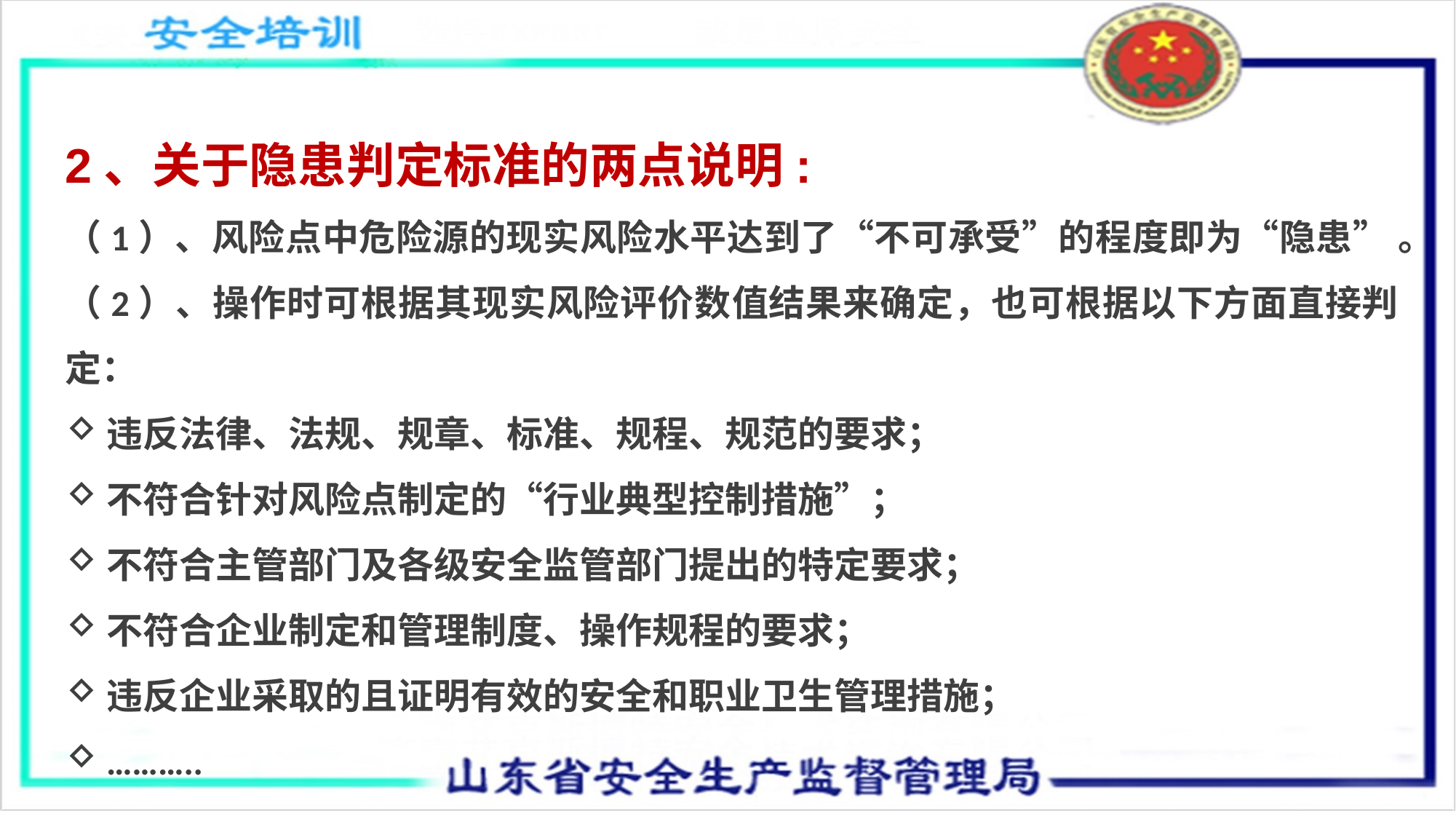

2、关于隐患判定标准的两点说明:
（1）、风险点中危险源的现实风险水平达到了“不可承受”的程度即为“隐患” 。
（2）、操作时可根据其现实风险评价数值结果来确定，也可根据以下方面直接判定：
违反法律、法规、规章、标准、规程、规范的要求；
不符合针对风险点制定的“行业典型控制措施”；
不符合主管部门及各级安全监管部门提出的特定要求；
不符合企业制定和管理制度、操作规程的要求；
违反企业采取的且证明有效的安全和职业卫生管理措施；
………..